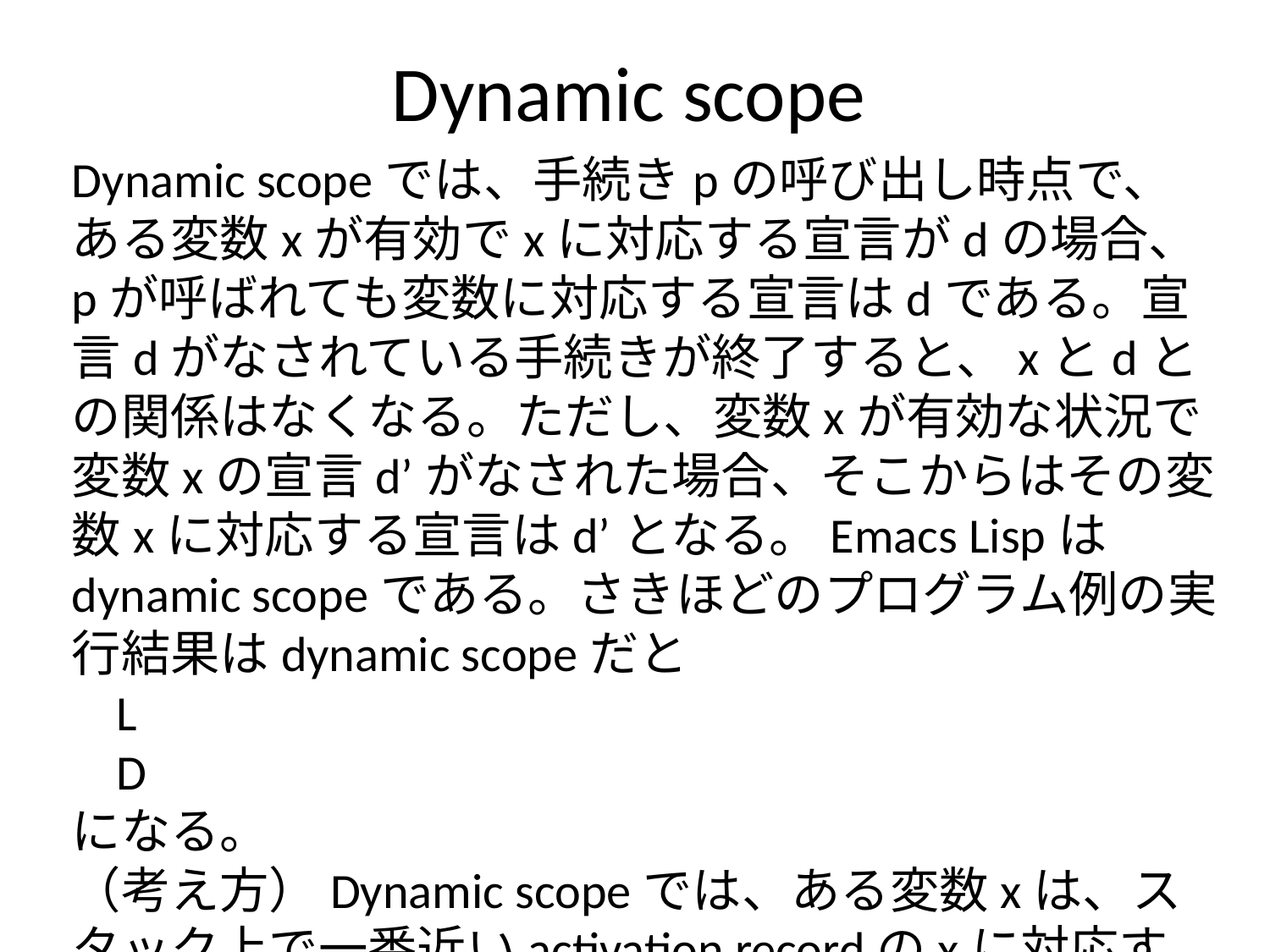

# Dynamic scope
Dynamic scopeでは、手続きpの呼び出し時点で、ある変数xが有効でxに対応する宣言がdの場合、pが呼ばれても変数に対応する宣言はdである。宣言dがなされている手続きが終了すると、xとdとの関係はなくなる。ただし、変数xが有効な状況で変数xの宣言d’がなされた場合、そこからはその変数xに対応する宣言はd’となる。Emacs Lispはdynamic scopeである。さきほどのプログラム例の実行結果はdynamic scopeだと
    L
    D
になる。
（考え方）Dynamic scopeでは、ある変数xは、スタック上で一番近いactivation recordのxに対応する。